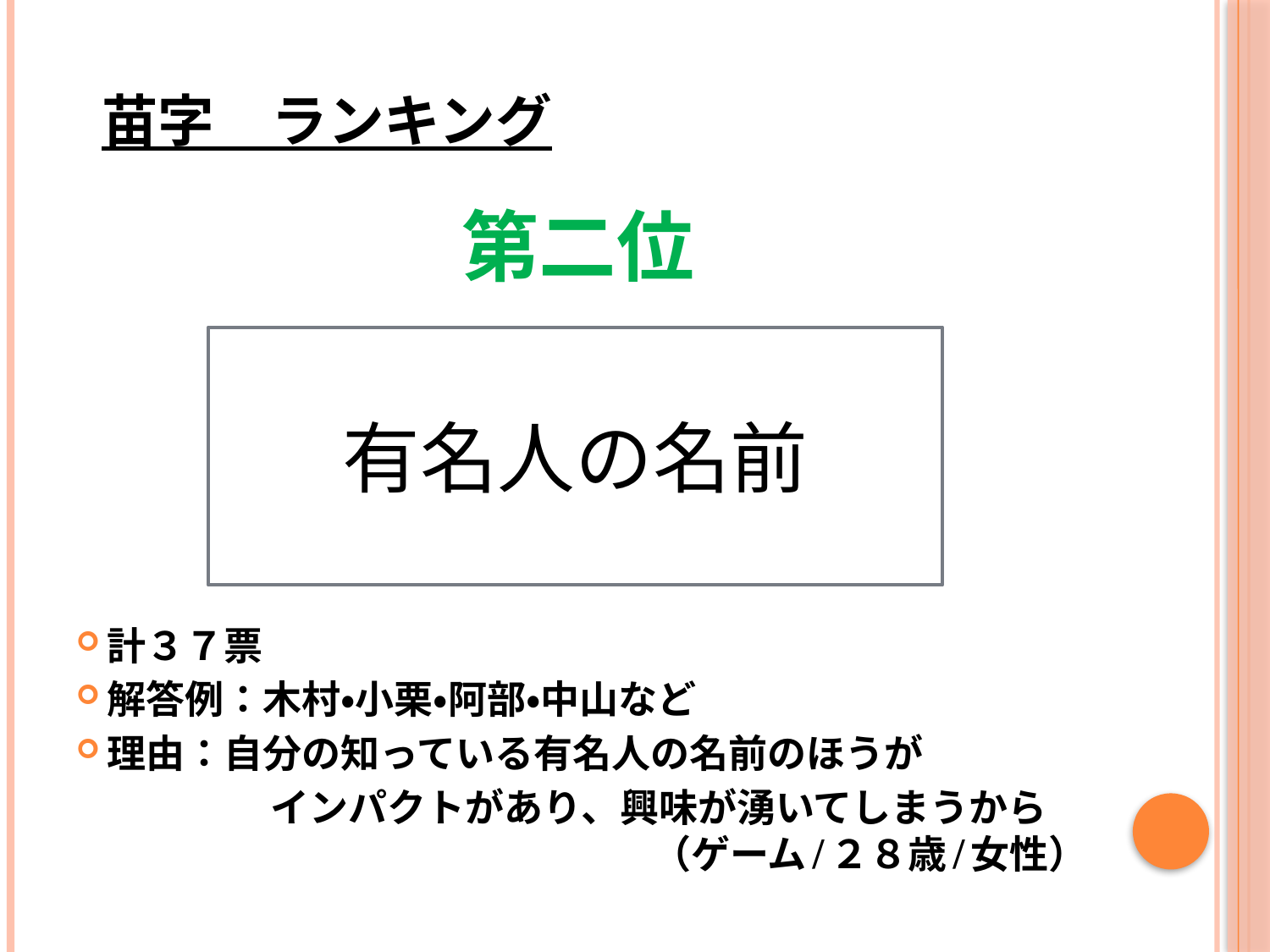

苗字　ランキング
# 第二位
有名人の名前
計３７票
解答例：木村・小栗・阿部・中山など
理由：自分の知っている有名人の名前のほうが
　　　　　インパクトがあり、興味が湧いてしまうから
　　　　　　　　　　　　　　（ゲーム/２８歳/女性）